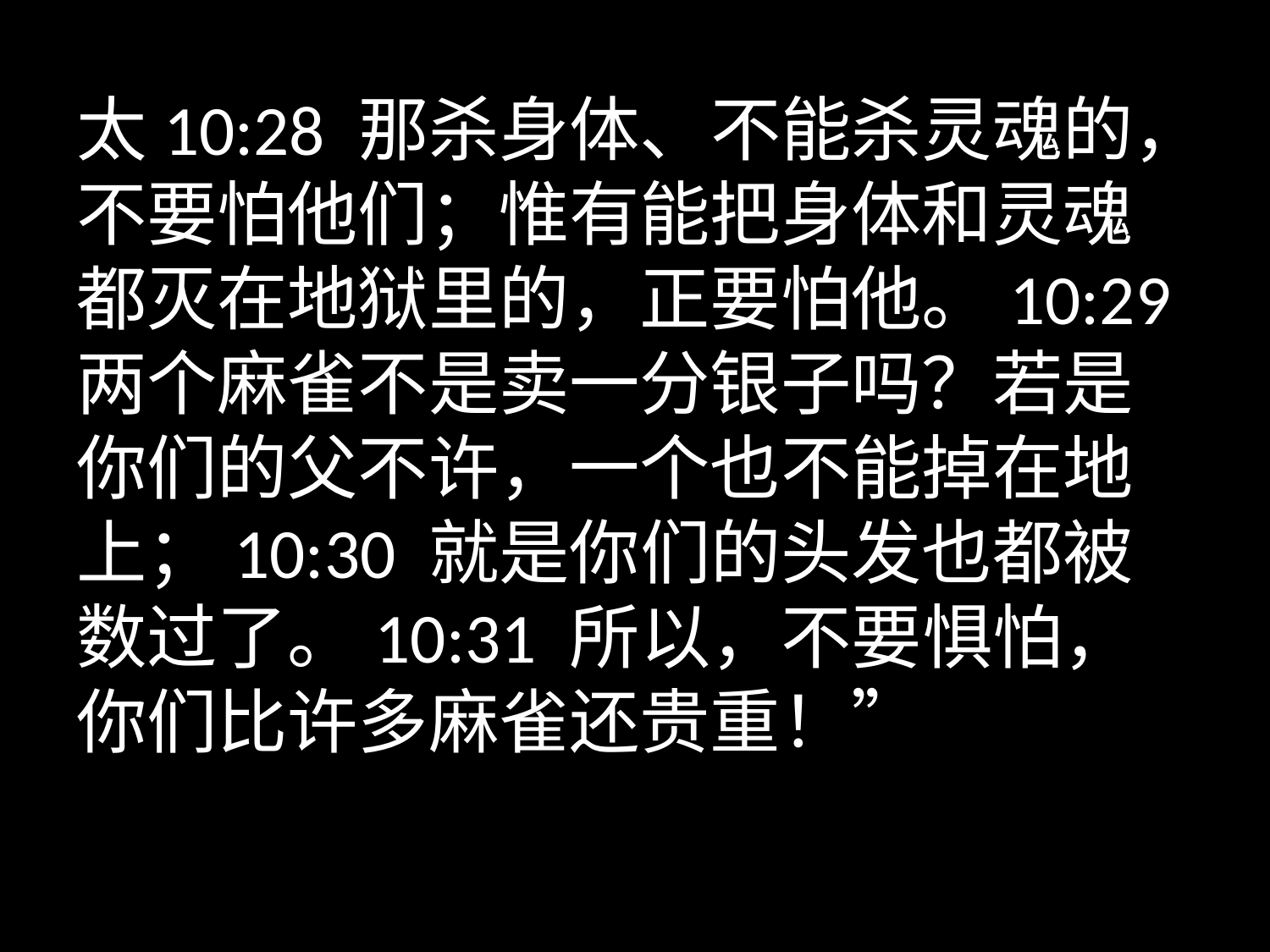

太10:28 那杀身体、不能杀灵魂的，不要怕他们；惟有能把身体和灵魂都灭在地狱里的，正要怕他。10:29 两个麻雀不是卖一分银子吗？若是你们的父不许，一个也不能掉在地上；10:30 就是你们的头发也都被数过了。10:31 所以，不要惧怕，你们比许多麻雀还贵重！”